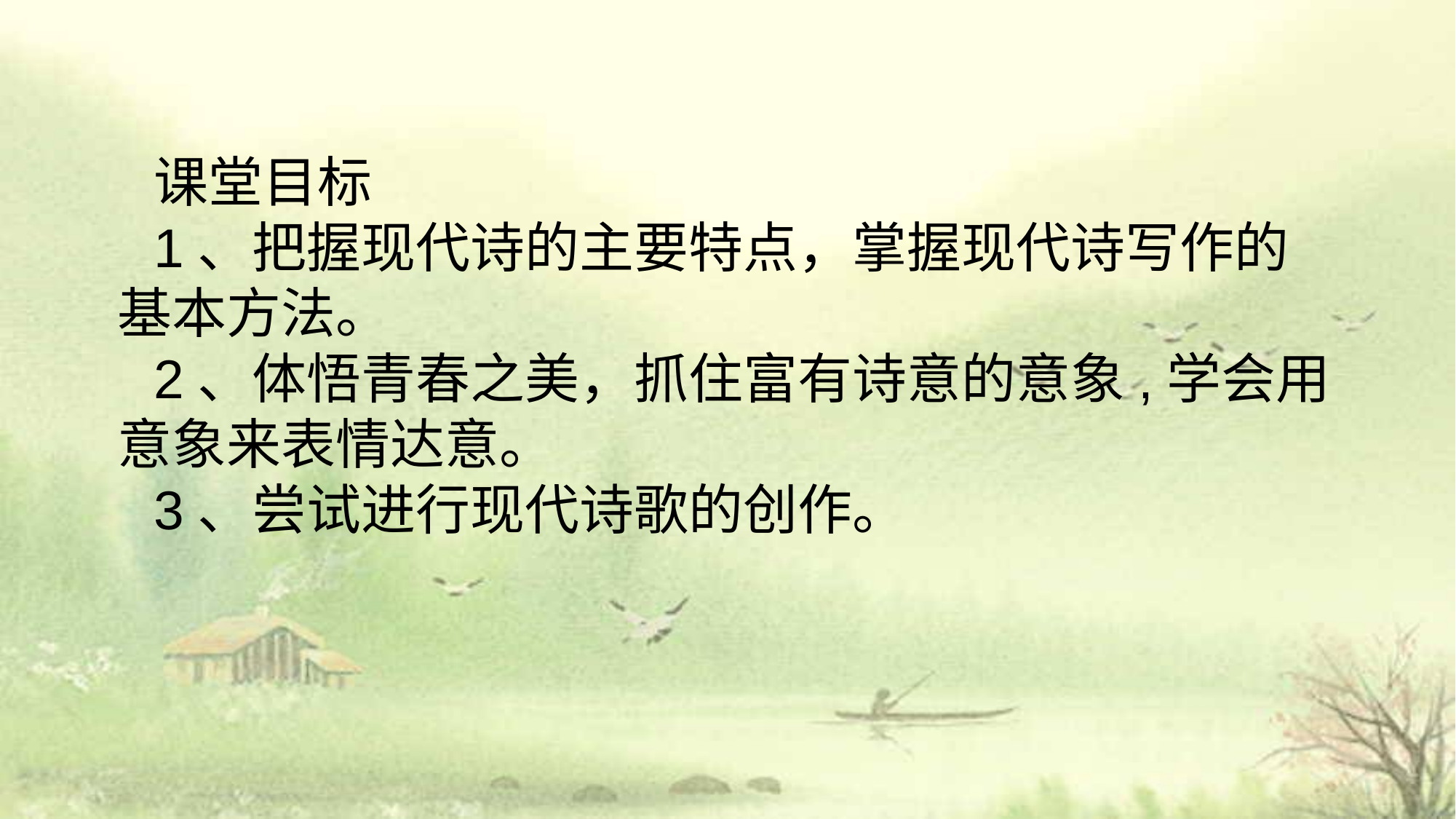

课堂目标
1、把握现代诗的主要特点，掌握现代诗写作的基本方法。
2、体悟青春之美，抓住富有诗意的意象,学会用意象来表情达意。
3、尝试进行现代诗歌的创作。